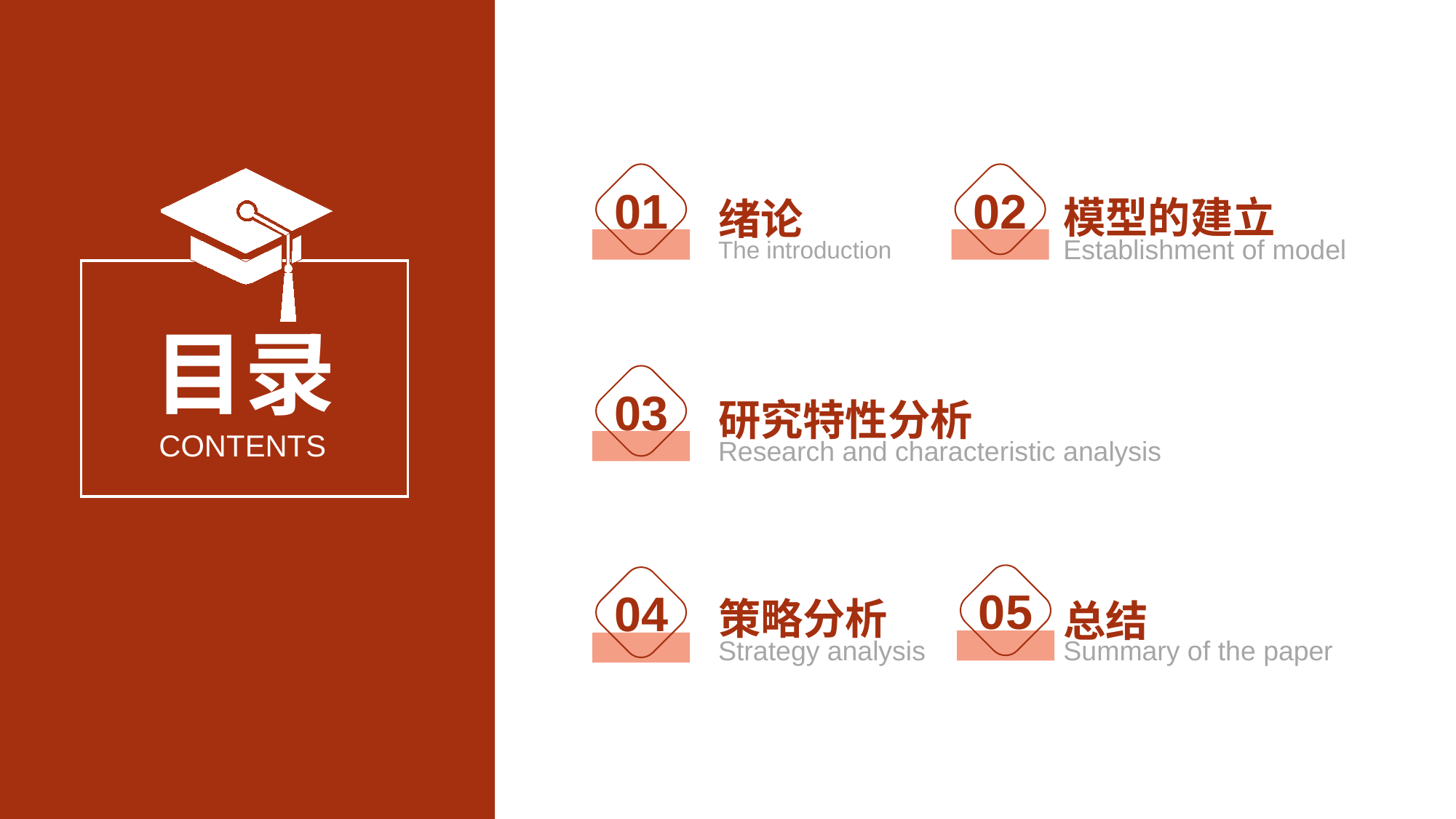

01
02

模型的建立
绪论
Establishment of model

The introduction

目录
03
研究特性分析
CONTENTS
Research and characteristic analysis

05
04
策略分析
总结
Summary of the paper
Strategy analysis